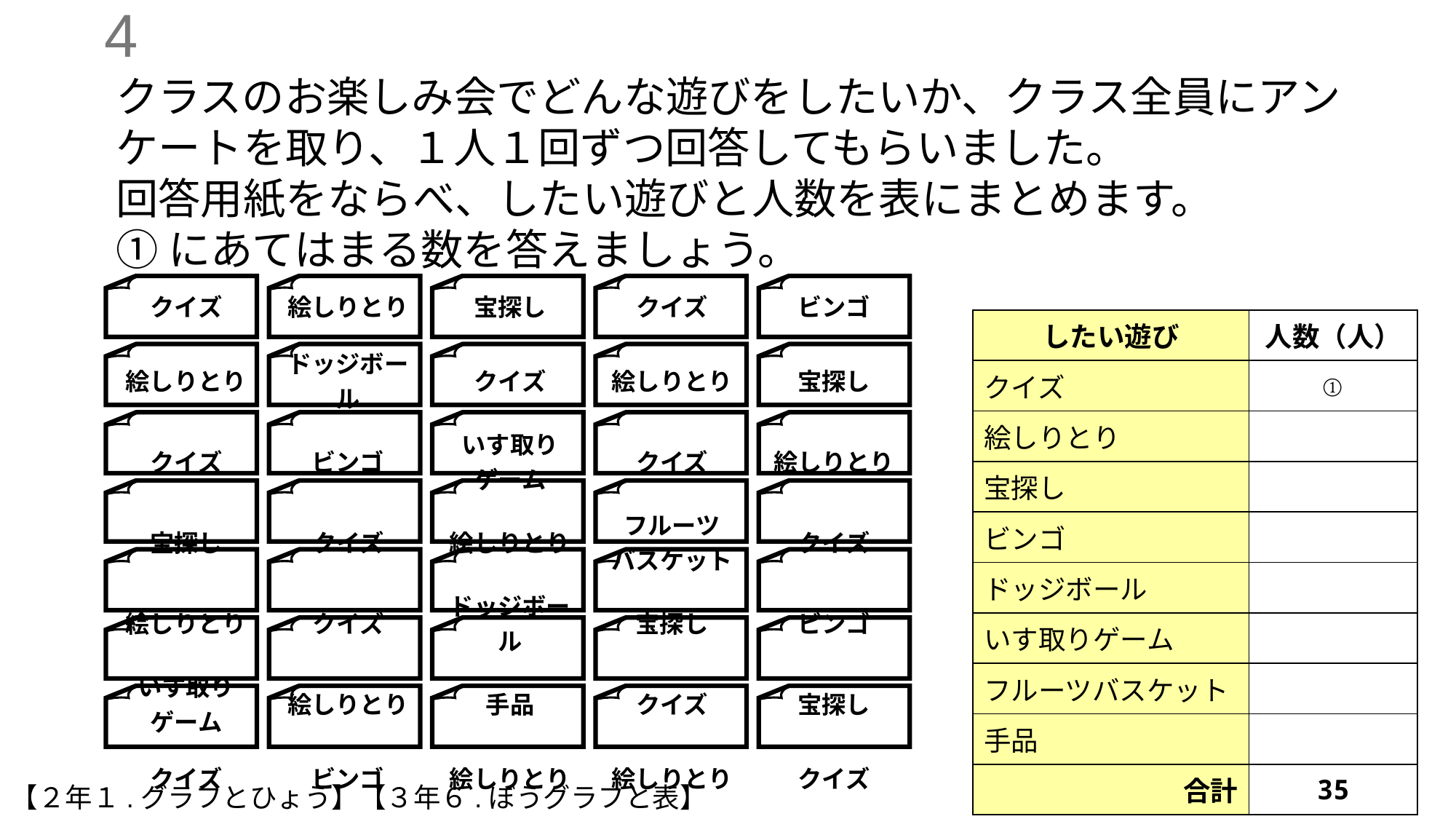

4
クラスのお楽しみ会でどんな遊びをしたいか、クラス全員にアンケートを取り、１人１回ずつ回答してもらいました。
回答用紙をならべ、したい遊びと人数を表にまとめます。
①にあてはまる数を答えましょう。
| クイズ | 絵しりとり | 宝探し | クイズ | ビンゴ |
| --- | --- | --- | --- | --- |
| 絵しりとり | ドッジボール | クイズ | 絵しりとり | 宝探し |
| クイズ | ビンゴ | いす取りゲーム | クイズ | 絵しりとり |
| 宝探し | クイズ | 絵しりとり | フルーツ バスケット | クイズ |
| 絵しりとり | クイズ | ドッジボール | 宝探し | ビンゴ |
| いす取りゲーム | 絵しりとり | 手品 | クイズ | 宝探し |
| クイズ | ビンゴ | 絵しりとり | 絵しりとり | クイズ |

| したい遊び | 人数（人） |
| --- | --- |
| クイズ | ① |
| 絵しりとり |  |
| 宝探し |  |
| ビンゴ |  |
| ドッジボール |  |
| いす取りゲーム |  |
| フルーツバスケット |  |
| 手品 |  |
| 合計 | 35 |

【２年１.グラフとひょう】【３年６.ぼうグラフと表】